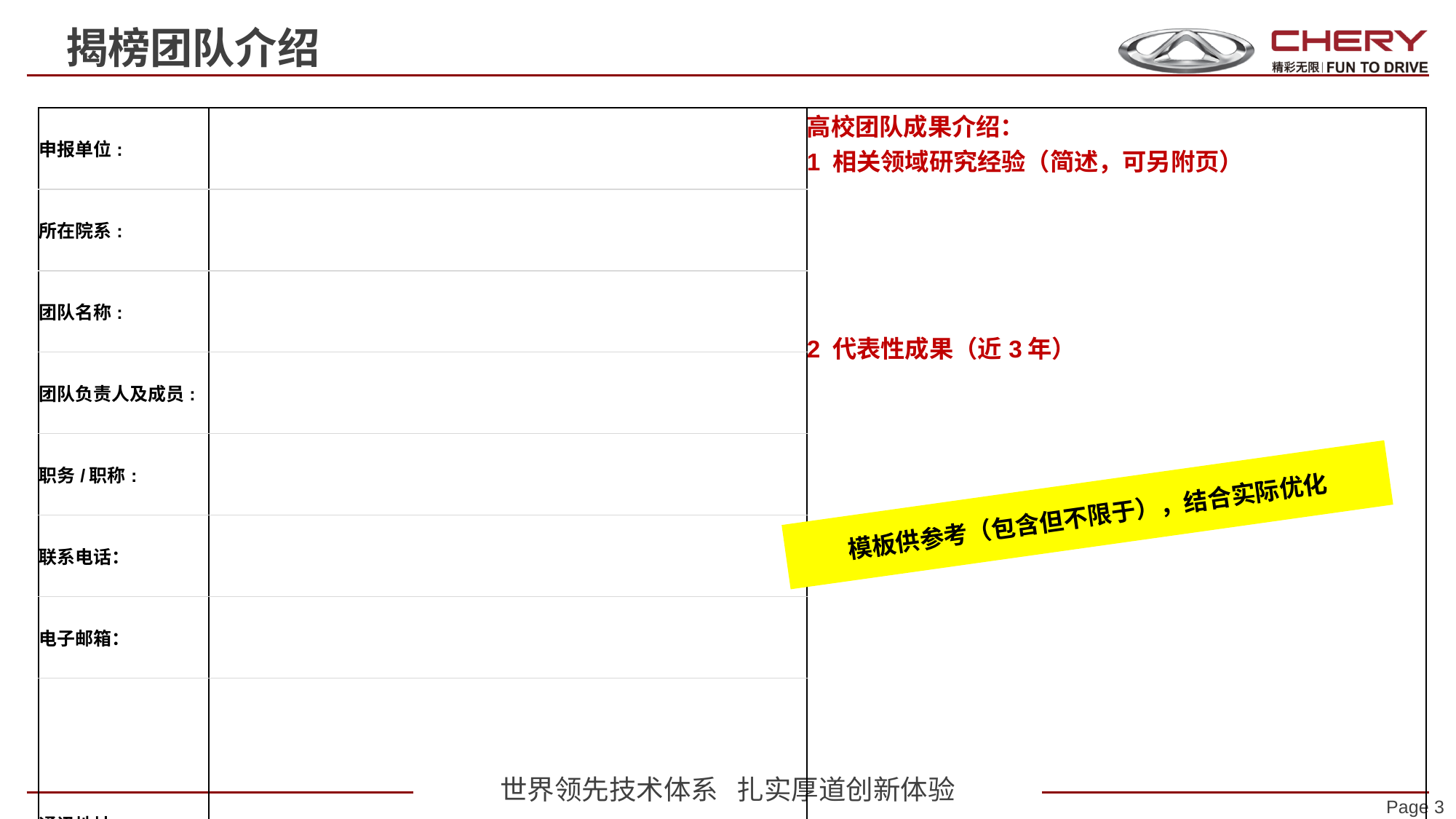

# 揭榜团队介绍
| 申报单位: |  | 高校团队成果介绍： 1 相关领域研究经验（简述，可另附页） 2 代表性成果（近3年） |
| --- | --- | --- |
| 所在院系: |  |  |
| 团队名称: |  |  |
| 团队负责人及成员: |  |  |
| 职务/职称: |  |  |
| 联系电话： |  |  |
| 电子邮箱： |  |  |
| 通讯地址： |  |  |
模板供参考（包含但不限于），结合实际优化
Page 3